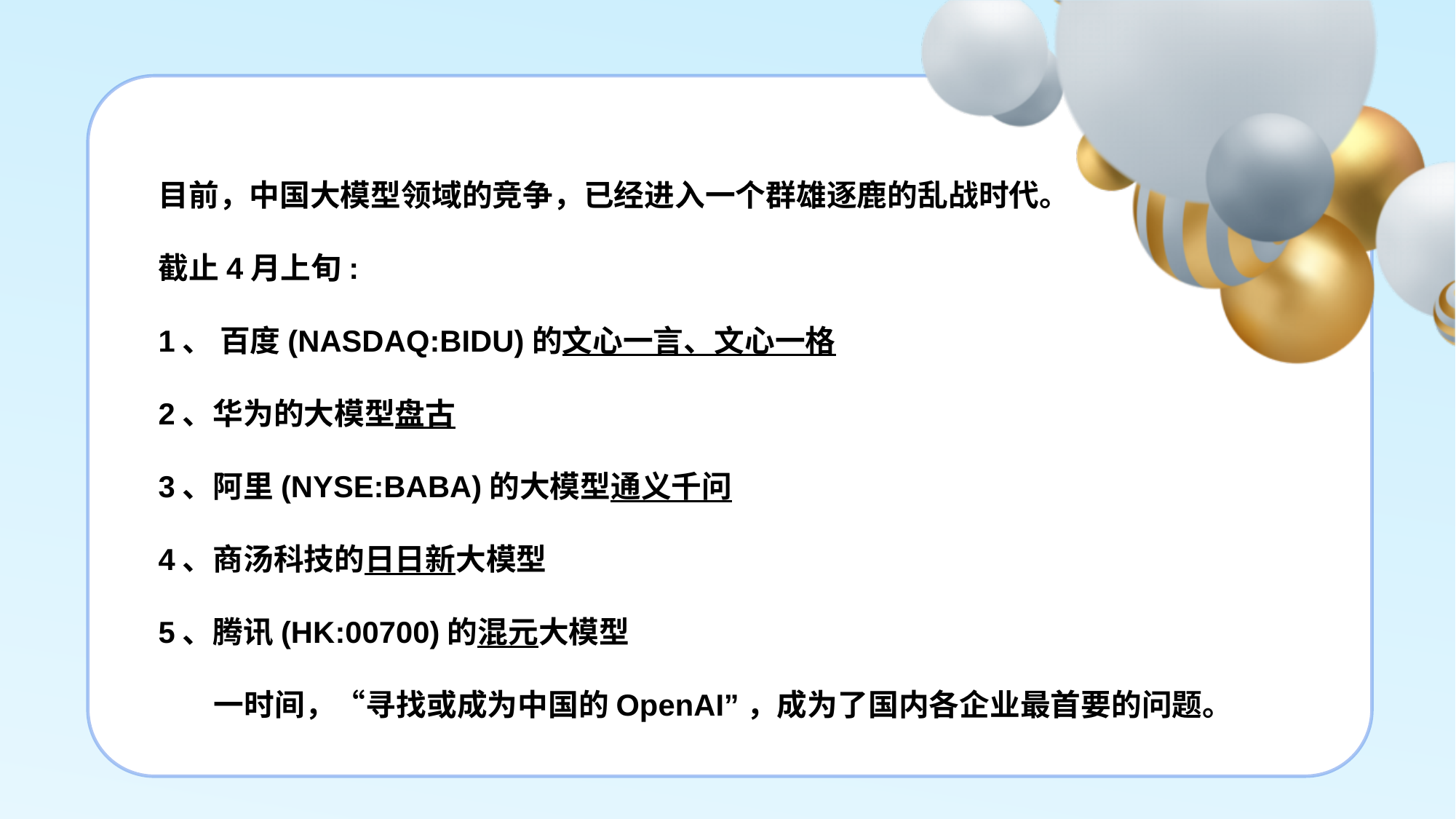

目前，中国大模型领域的竞争，已经进入一个群雄逐鹿的乱战时代。
截止4月上旬:
1、 百度(NASDAQ:BIDU)的文心一言、文心一格
2、华为的大模型盘古
3、阿里(NYSE:BABA)的大模型通义千问
4、商汤科技的日日新大模型
5、腾讯(HK:00700)的混元大模型
       一时间，“寻找或成为中国的OpenAI”，成为了国内各企业最首要的问题。